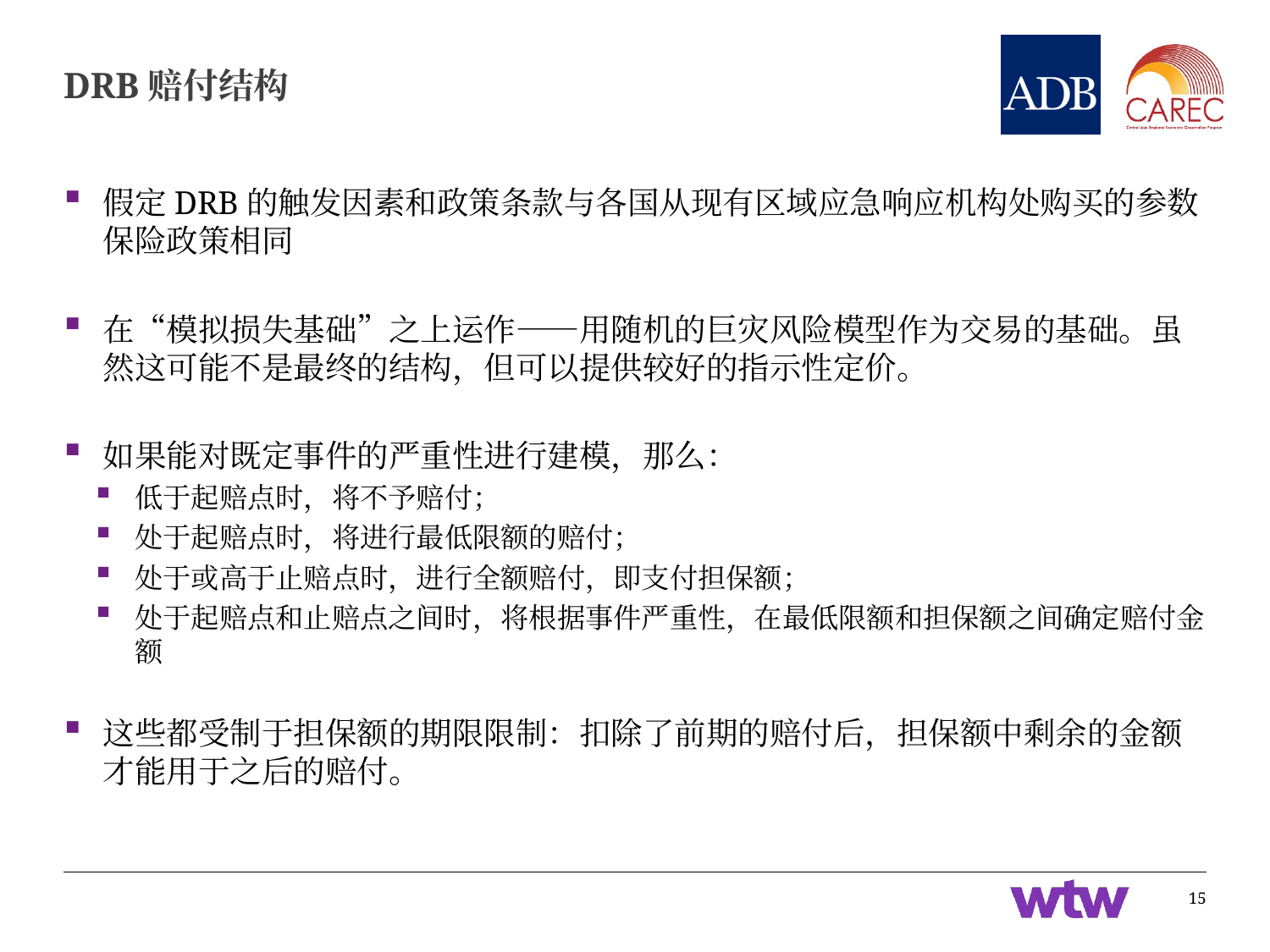

# DRB赔付结构

假定DRB的触发因素和政策条款与各国从现有区域应急响应机构处购买的参数保险政策相同

在“模拟损失基础”之上运作——用随机的巨灾风险模型作为交易的基础。虽然这可能不是最终的结构，但可以提供较好的指示性定价。

如果能对既定事件的严重性进行建模，那么：
低于起赔点时，将不予赔付；
处于起赔点时，将进行最低限额的赔付；
处于或高于止赔点时，进行全额赔付，即支付担保额；
处于起赔点和止赔点之间时，将根据事件严重性，在最低限额和担保额之间确定赔付金额

这些都受制于担保额的期限限制：扣除了前期的赔付后，担保额中剩余的金额才能用于之后的赔付。

15